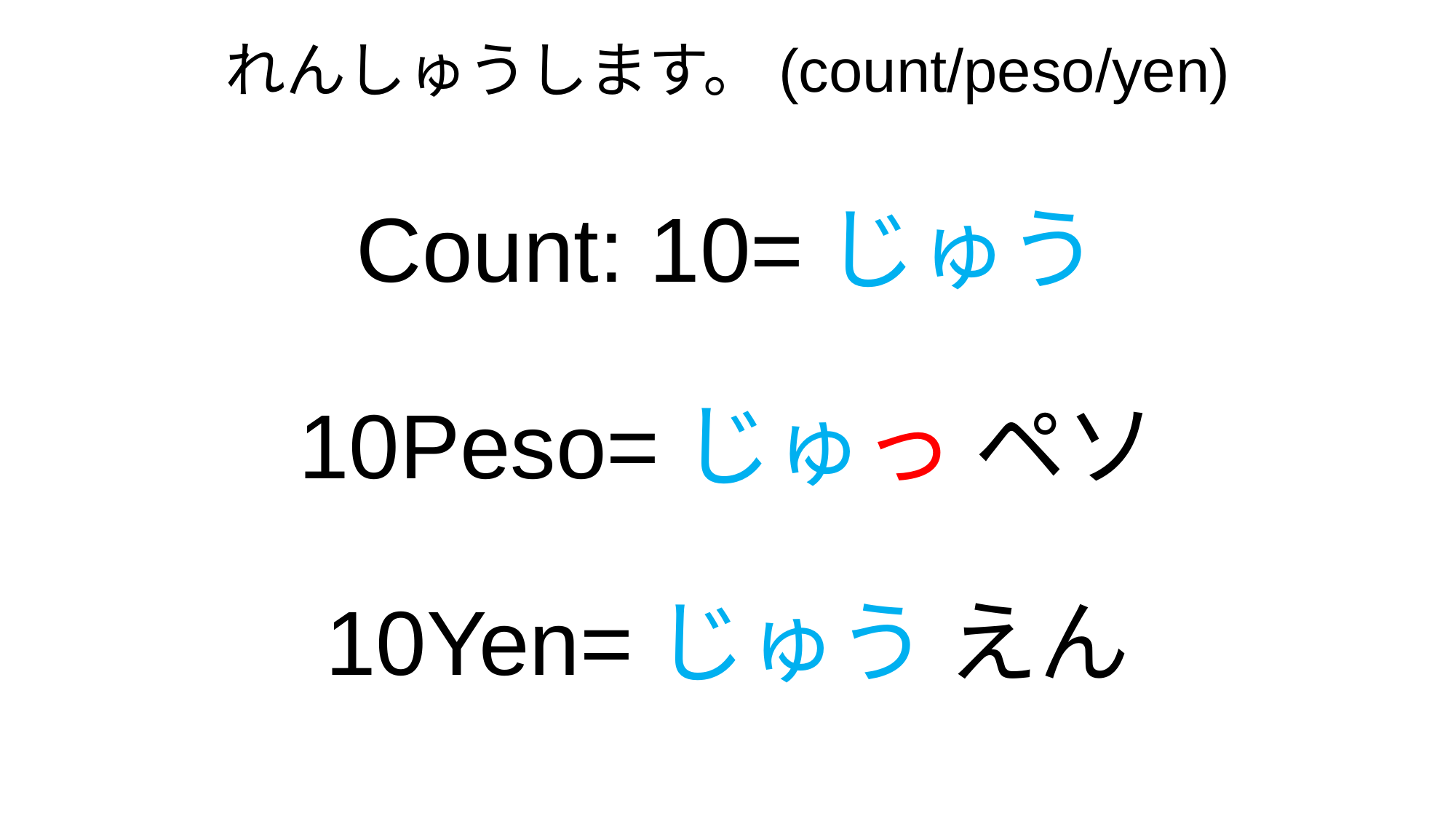

# れんしゅうします。(count/peso/yen) Count: 10=じゅう 10Peso=じゅっ ペソ 10Yen=じゅう えん